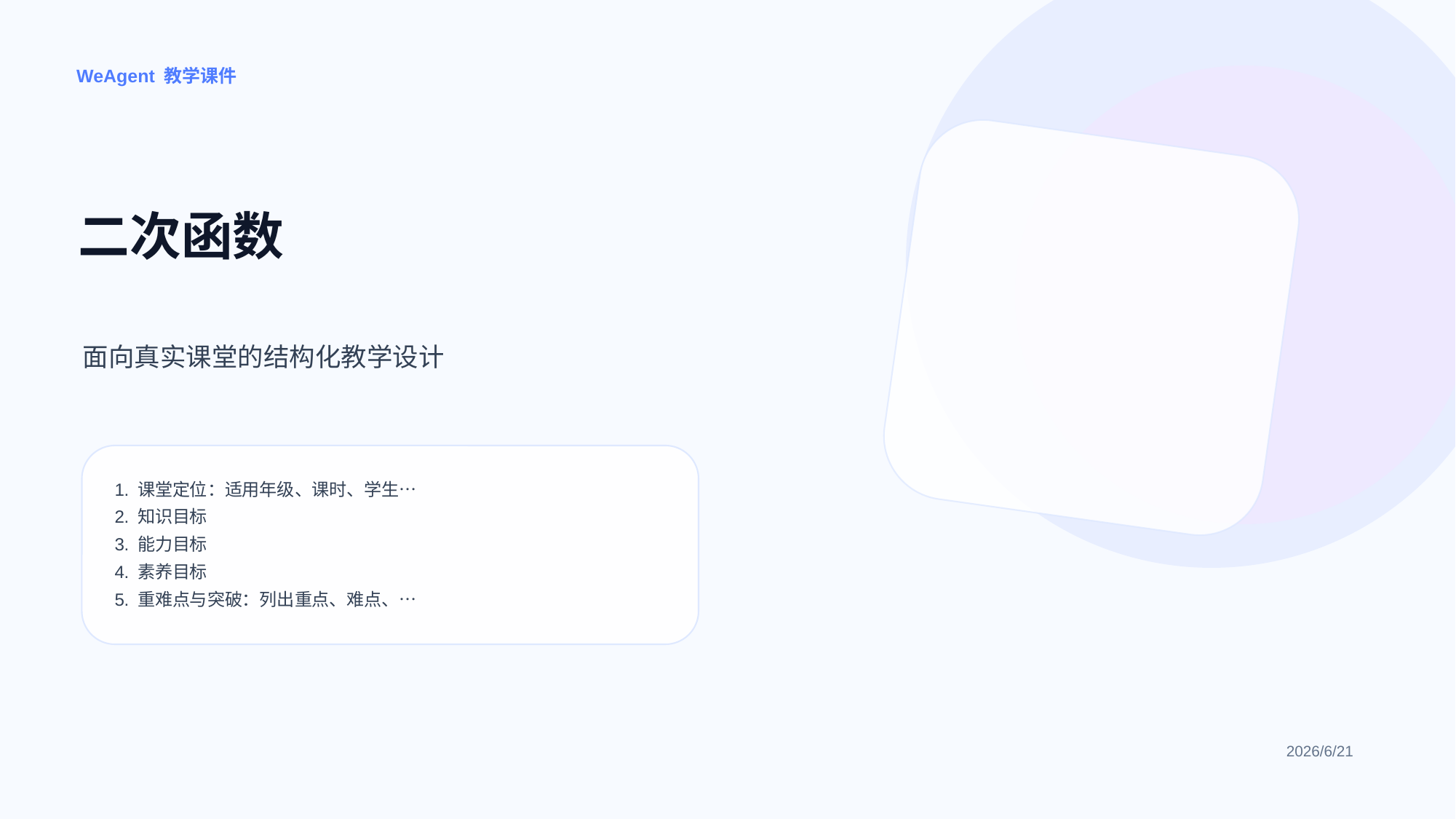

WeAgent 教学课件

二次函数
面向真实课堂的结构化教学设计

1. 课堂定位：适用年级、课时、学生…
2. 知识目标
3. 能力目标
4. 素养目标
5. 重难点与突破：列出重点、难点、…
2026/6/21